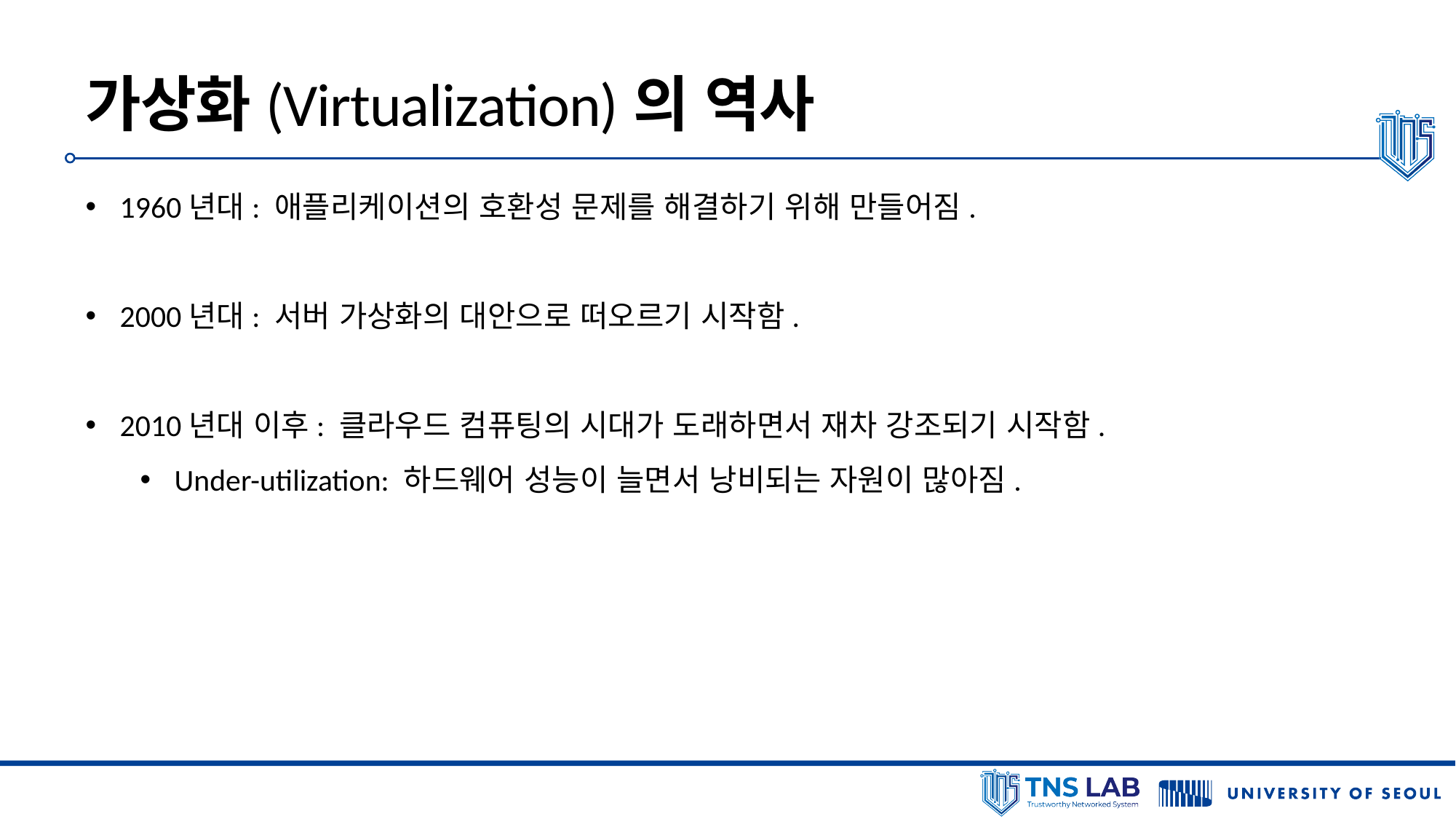

# 가상화(Virtualization)의 역사
1960년대: 애플리케이션의 호환성 문제를 해결하기 위해 만들어짐.

2000년대: 서버 가상화의 대안으로 떠오르기 시작함.

2010년대 이후: 클라우드 컴퓨팅의 시대가 도래하면서 재차 강조되기 시작함.
Under-utilization: 하드웨어 성능이 늘면서 낭비되는 자원이 많아짐.